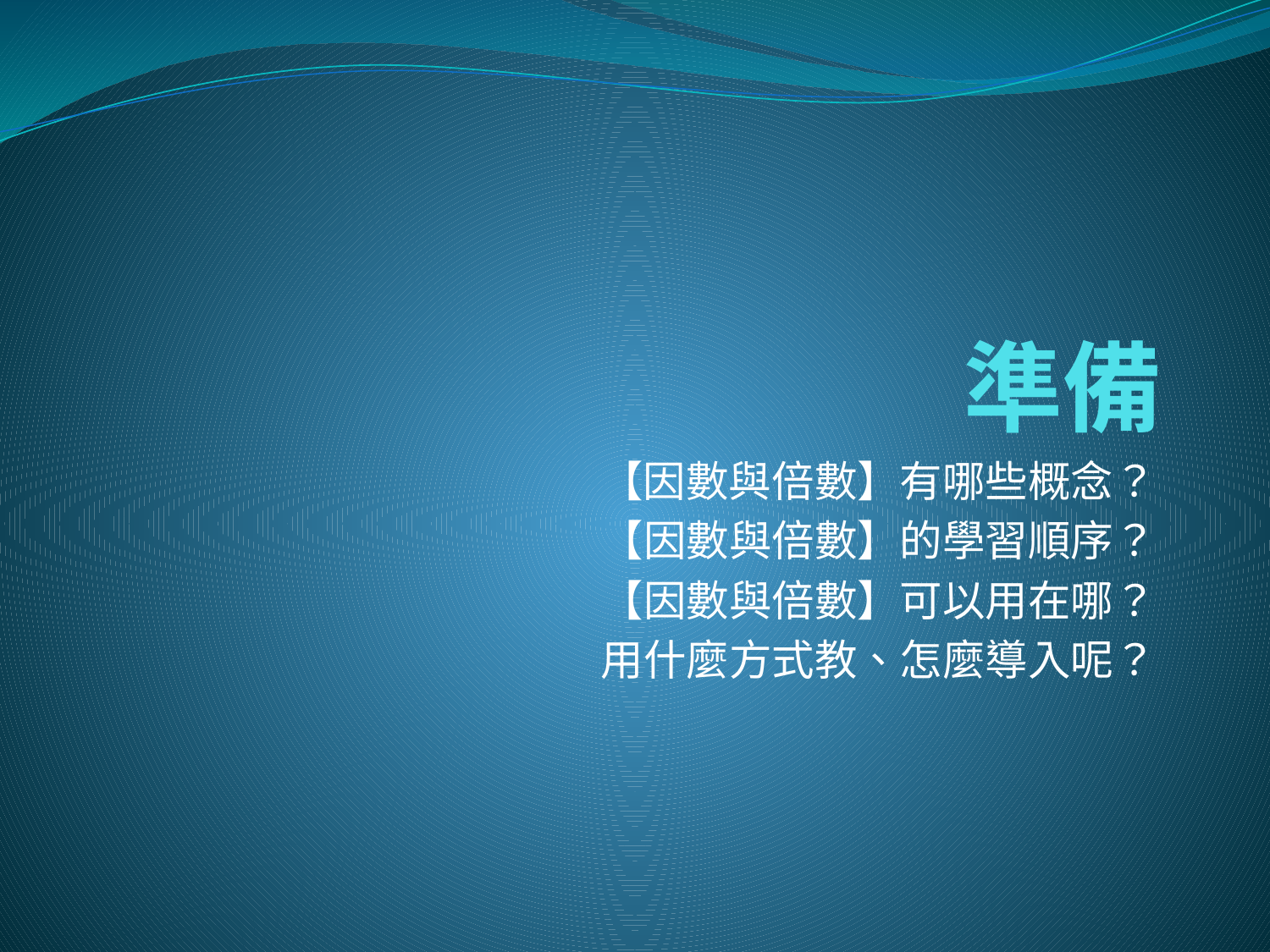

# 準備
【因數與倍數】有哪些概念？
【因數與倍數】的學習順序？
【因數與倍數】可以用在哪？
用什麼方式教、怎麼導入呢？